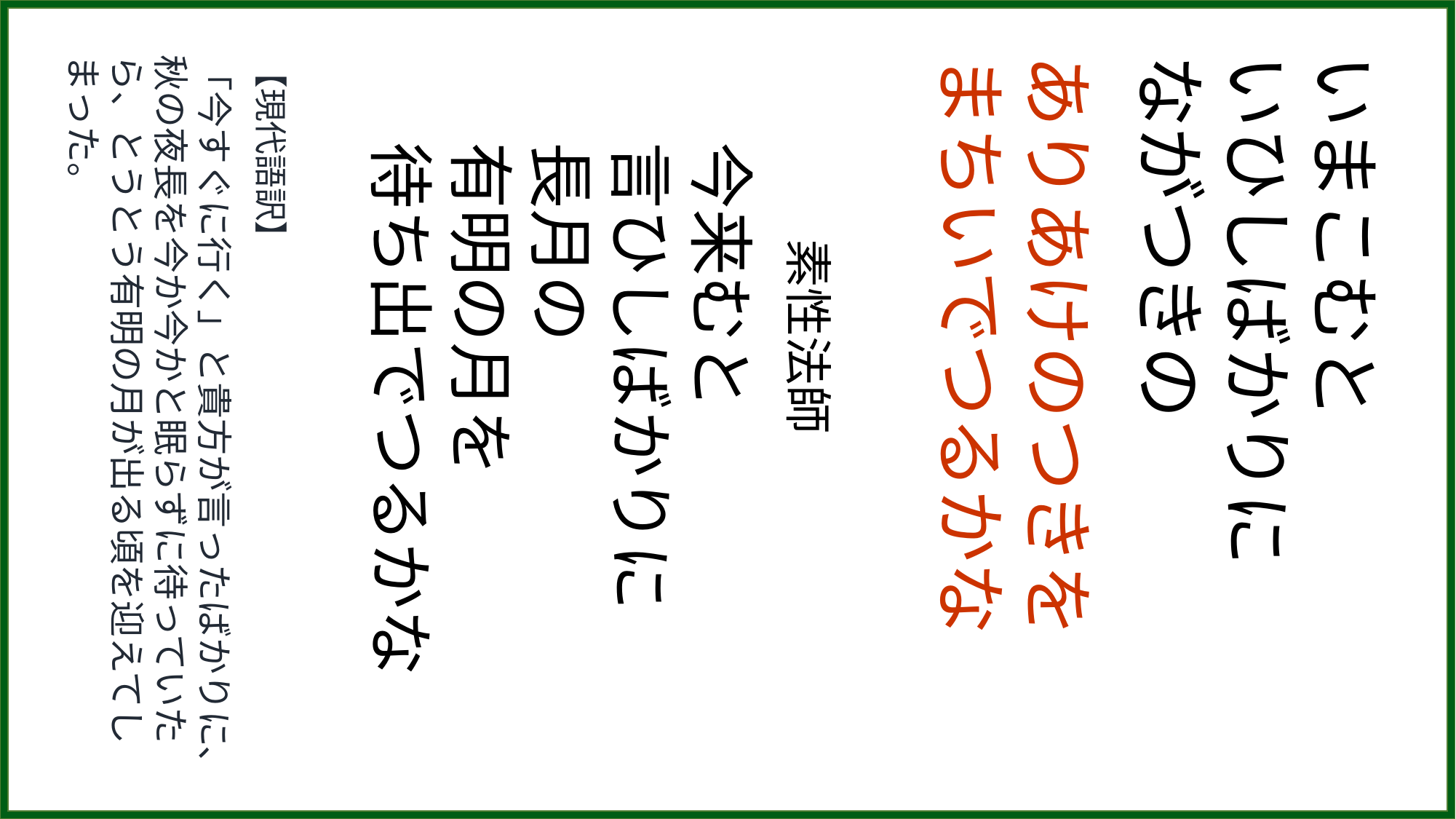

【現代語訳】

「今すぐに行く」と貴方が言ったばかりに、秋の夜長を今か今かと眠らずに待っていたら、とうとう有明の月が出る頃を迎えてしまった。
　　素性法師

今来むと
言ひしばかりに
長月の
有明の月を
待ち出でつるかな
ありあけのつきを
まちいでつるかな
いまこむと
いひしばかりに
ながつきの